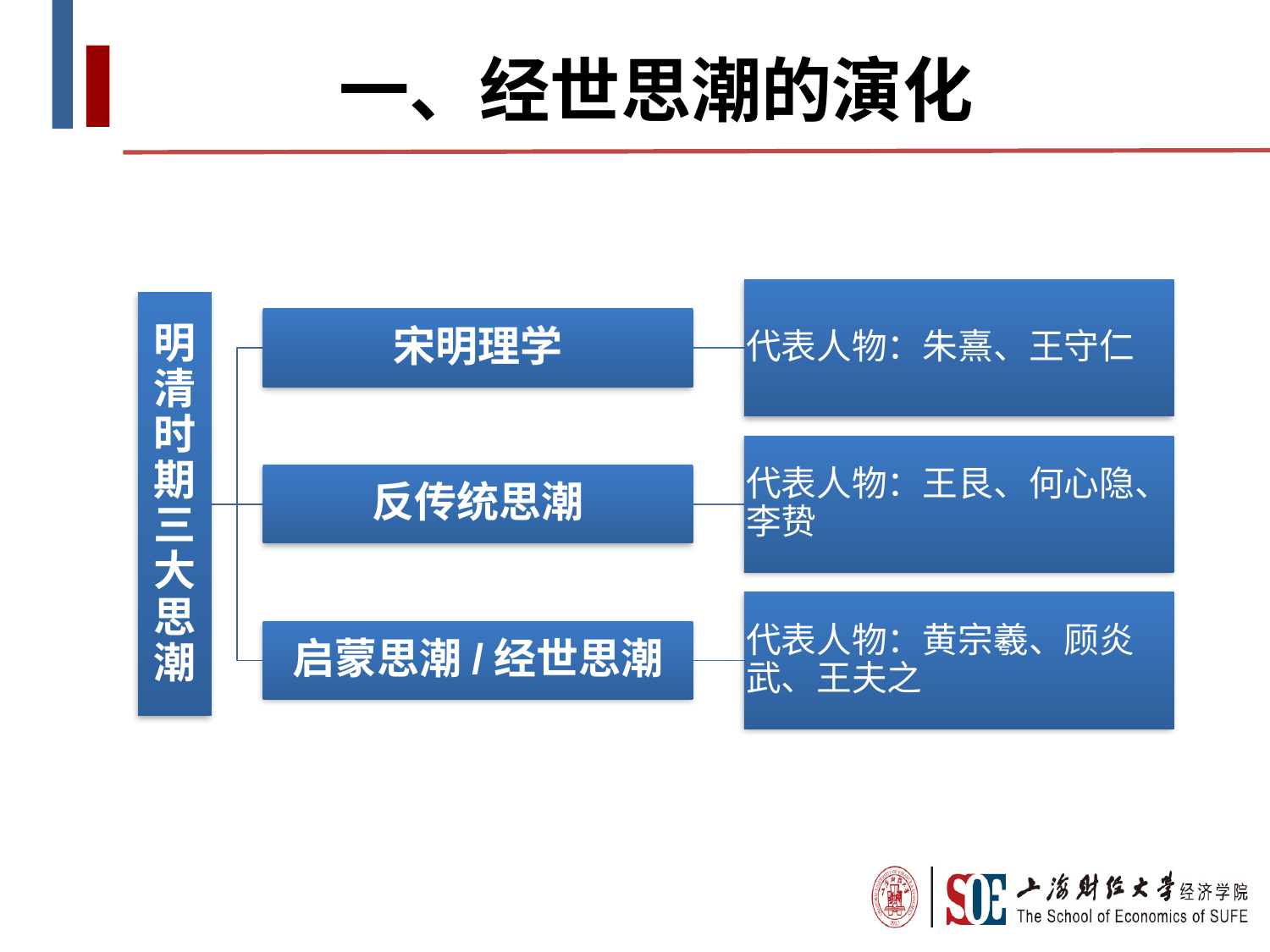

一、经世思潮的演化

明清时期三大思潮
宋明理学
代表人物：朱熹、王守仁
反传统思潮
代表人物：王艮、何心隐、李贽
启蒙思潮/经世思潮
代表人物：黄宗羲、顾炎武、王夫之